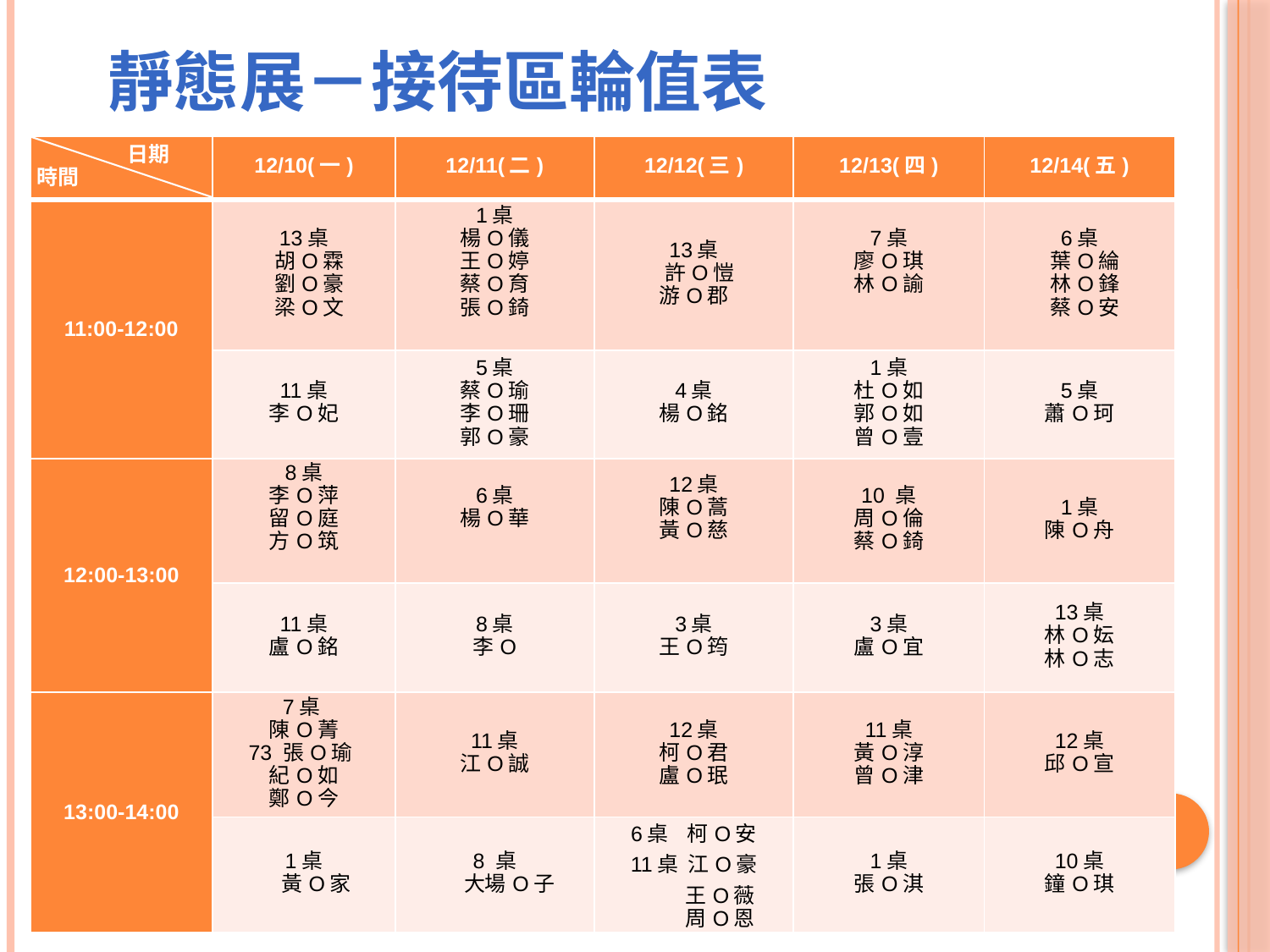

靜態展－接待區輪值表
| 日期 時間 | 12/10(一) | 12/11(二) | 12/12(三) | 12/13(四) | 12/14(五) |
| --- | --- | --- | --- | --- | --- |
| 11:00-12:00 | 13桌 胡O霖 劉O豪 梁O文 | 1桌 楊O儀 王O婷 蔡O育 張O錡 | 13桌 許O愷 游O郡 | 7桌 廖O琪 林O諭 | 6桌 葉O綸 林O鋒 蔡O安 |
|  | 11桌 李O妃 | 5桌 蔡O瑜 李O珊 郭O豪 | 4桌 楊O銘 | 1桌 杜O如 郭O如 曾O壹 | 5桌 蕭O珂 |
| 12:00-13:00 | 8桌 李O萍 留O庭 方O筑 | 6桌 楊O華 | 12桌 陳O蒿 黃O慈 | 10 桌 周O倫 蔡O錡 | 1桌 陳O舟 |
|  | 11桌 盧O銘 | 8桌 李O | 3桌 王O筠 | 3桌 盧O宜 | 13桌 林O妘 林O志 |
| 13:00-14:00 | 7桌 陳O菁 73 張O瑜 紀O如 鄭O今 | 11桌 江O誠 | 12桌 柯O君 盧O珉 | 11桌 黃O淳 曾O津 | 12桌 邱O宣 |
|  | 1桌 黃O家 | 8 桌 大場O子 | 6桌 柯O安 11桌 江O豪 王O薇 周O恩 | 1桌 張O淇 | 10桌 鐘O琪 |